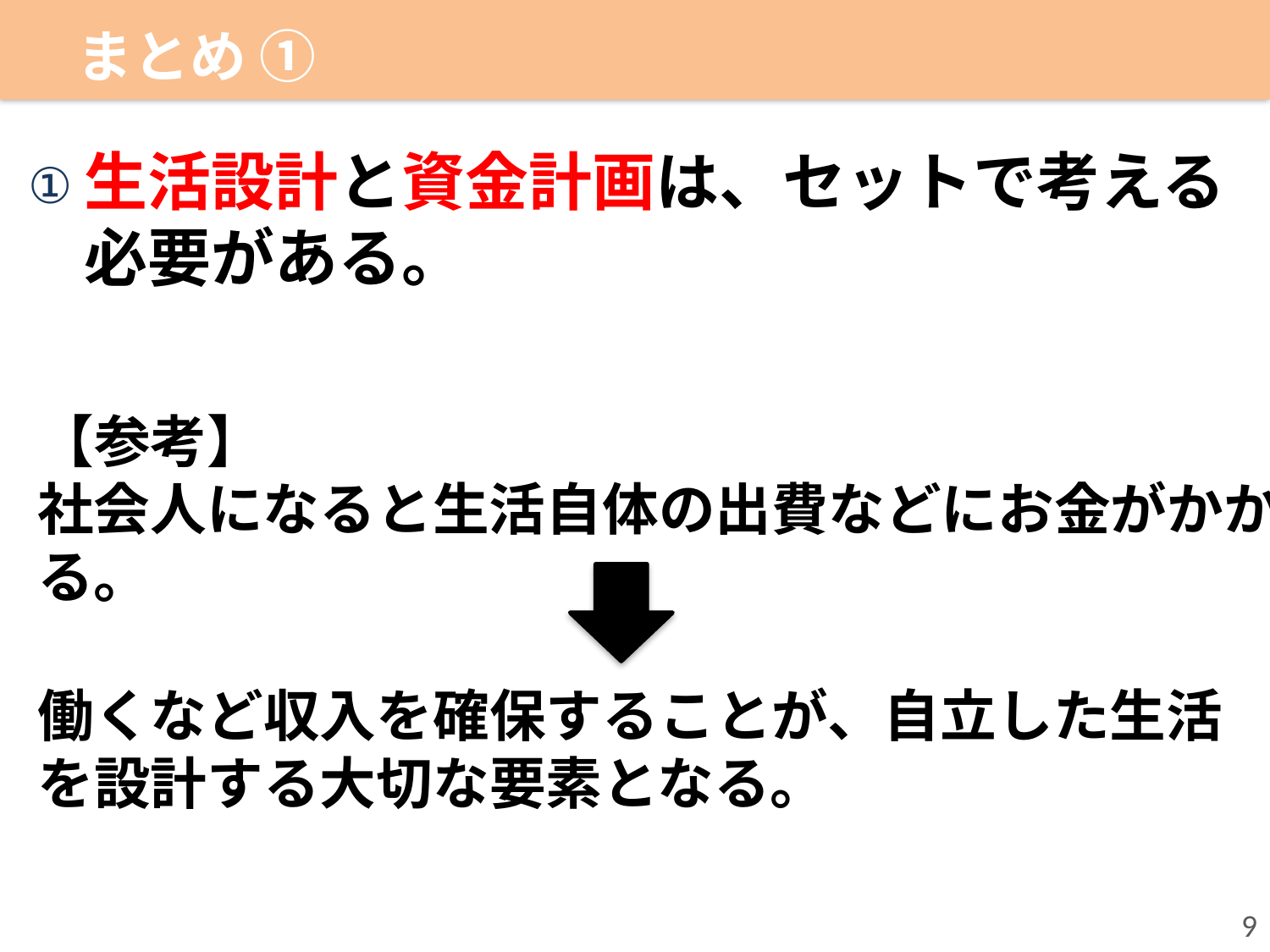

まとめ ①
①
生活設計と資金計画は、セットで考える必要がある。
【参考】
社会人になると生活自体の出費などにお金がかかる。

働くなど収入を確保することが、自立した生活を設計する大切な要素となる。
9